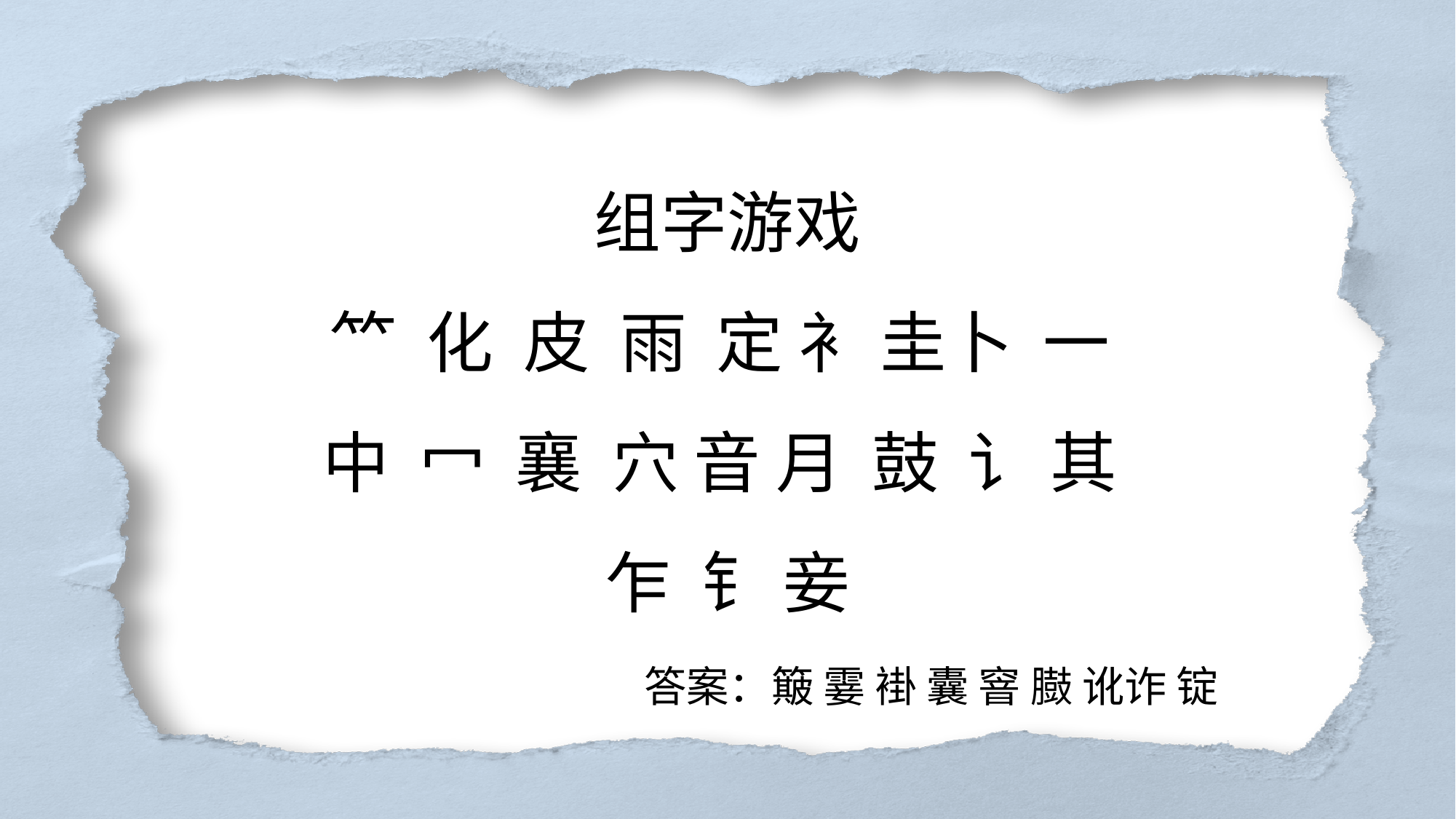

组字游戏
⺮  化  皮  雨  定 衤 圭卜  一  中  冖  襄  穴 音 月  鼓  讠 其  乍  钅 妾
答案：簸 霎 褂 囊 窨 臌 讹诈 锭